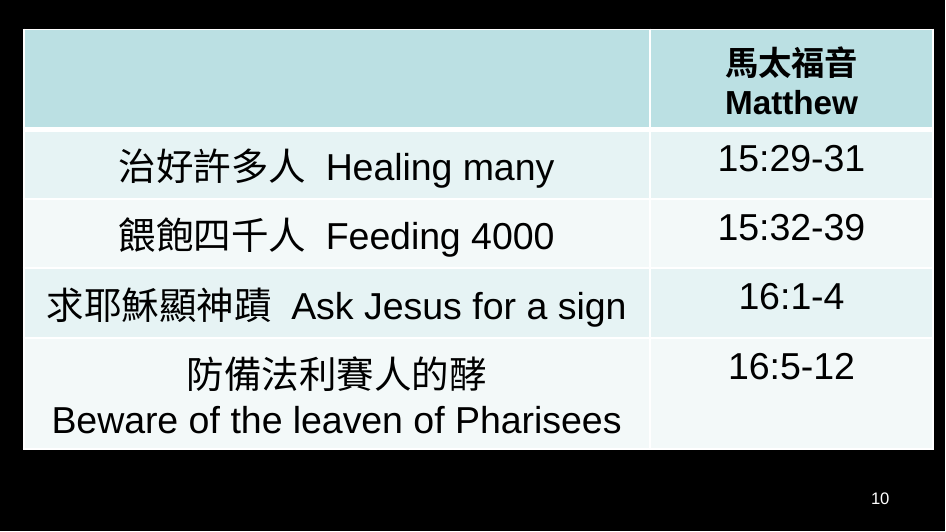

|  | 馬太福音 Matthew |
| --- | --- |
| 治好許多人 Healing many | 15:29-31 |
| 餵飽四千人 Feeding 4000 | 15:32-39 |
| 求耶穌顯神蹟 Ask Jesus for a sign | 16:1-4 |
| 防備法利賽人的酵 Beware of the leaven of Pharisees | 16:5-12 |
10